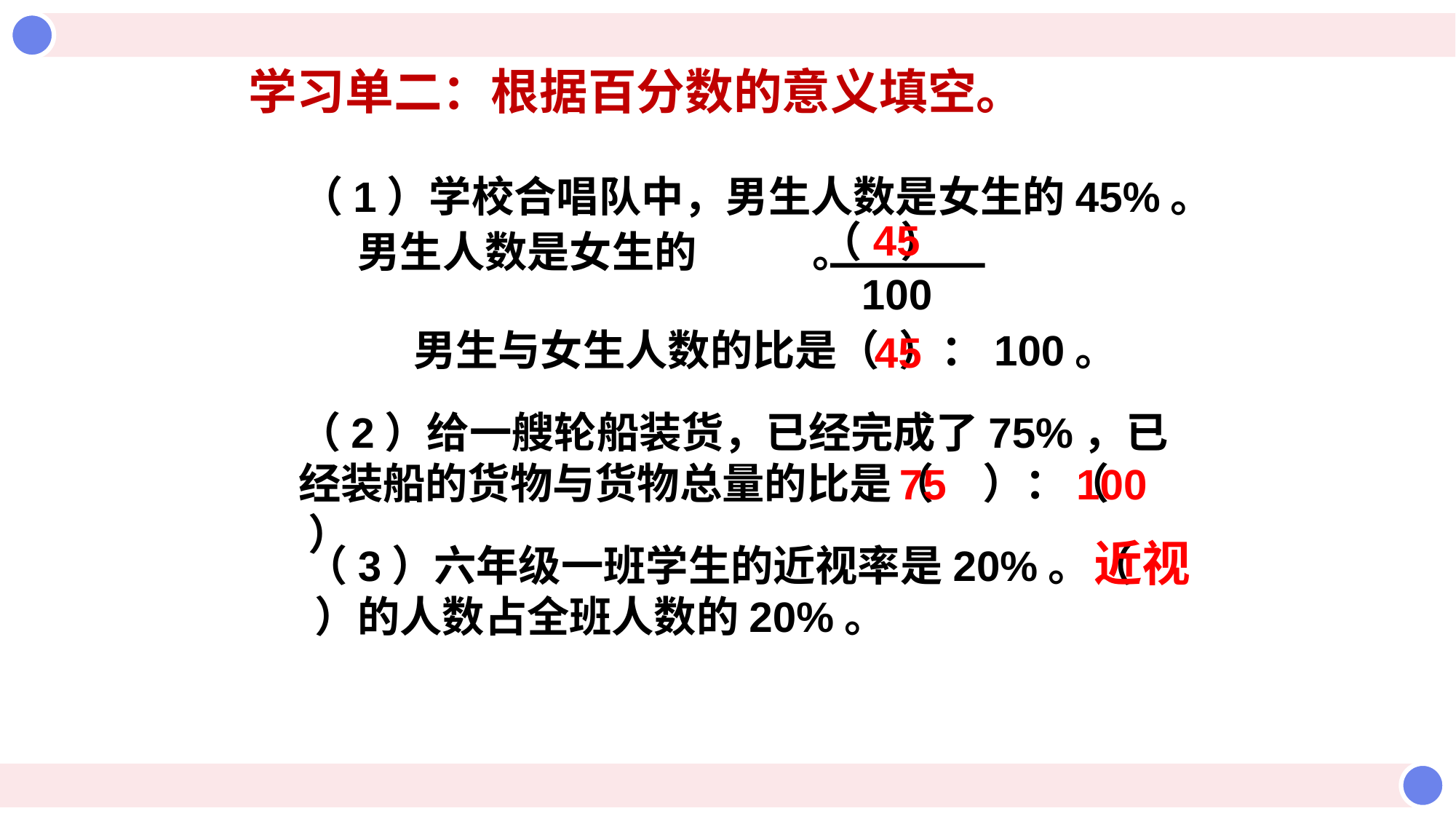

学习单二：根据百分数的意义填空。

     男生人数是女生的            。
（1）学校合唱队中，男生人数是女生的45%。
 45
 （    ）
 100

男生与女生人数的比是（  ）：100。
45
（2）给一艘轮船装货，已经完成了75%，已经装船的货物与货物总量的比是（     ）：（     ）
75           100
近视
（3）六年级一班学生的近视率是20%。（        ）的人数占全班人数的20%。